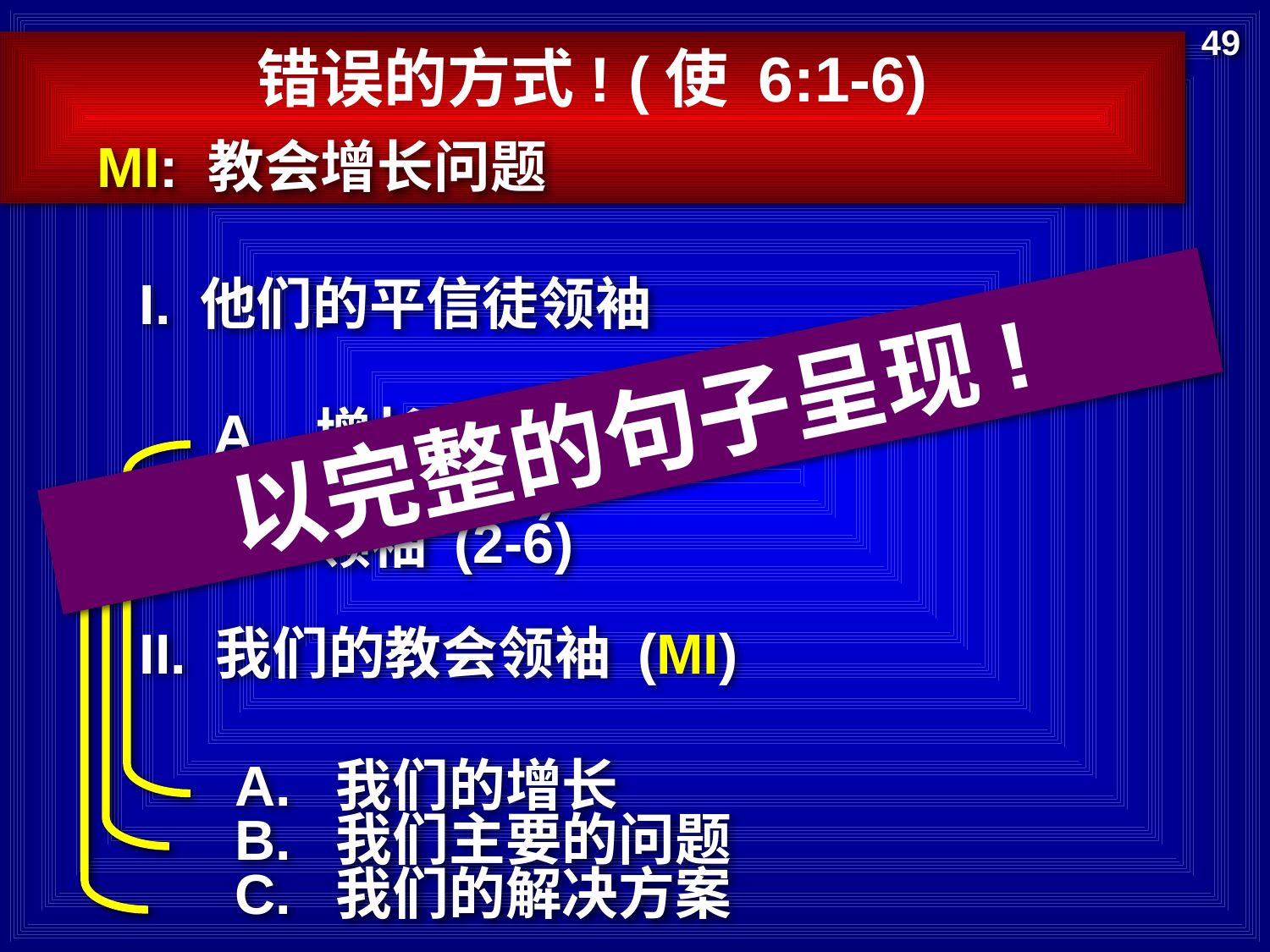

49
错误的方式! (使 6:1-6)
MI: 教会增长问题
I. 他们的平信徒领袖
以完整的句子呈现!
A.  增长 (1a)
B.  饮食 (1b)
C.  领袖 (2-6)

II. 我们的教会领袖 (MI)
A.  我们的增长
B.  我们主要的问题
C.  我们的解决方案